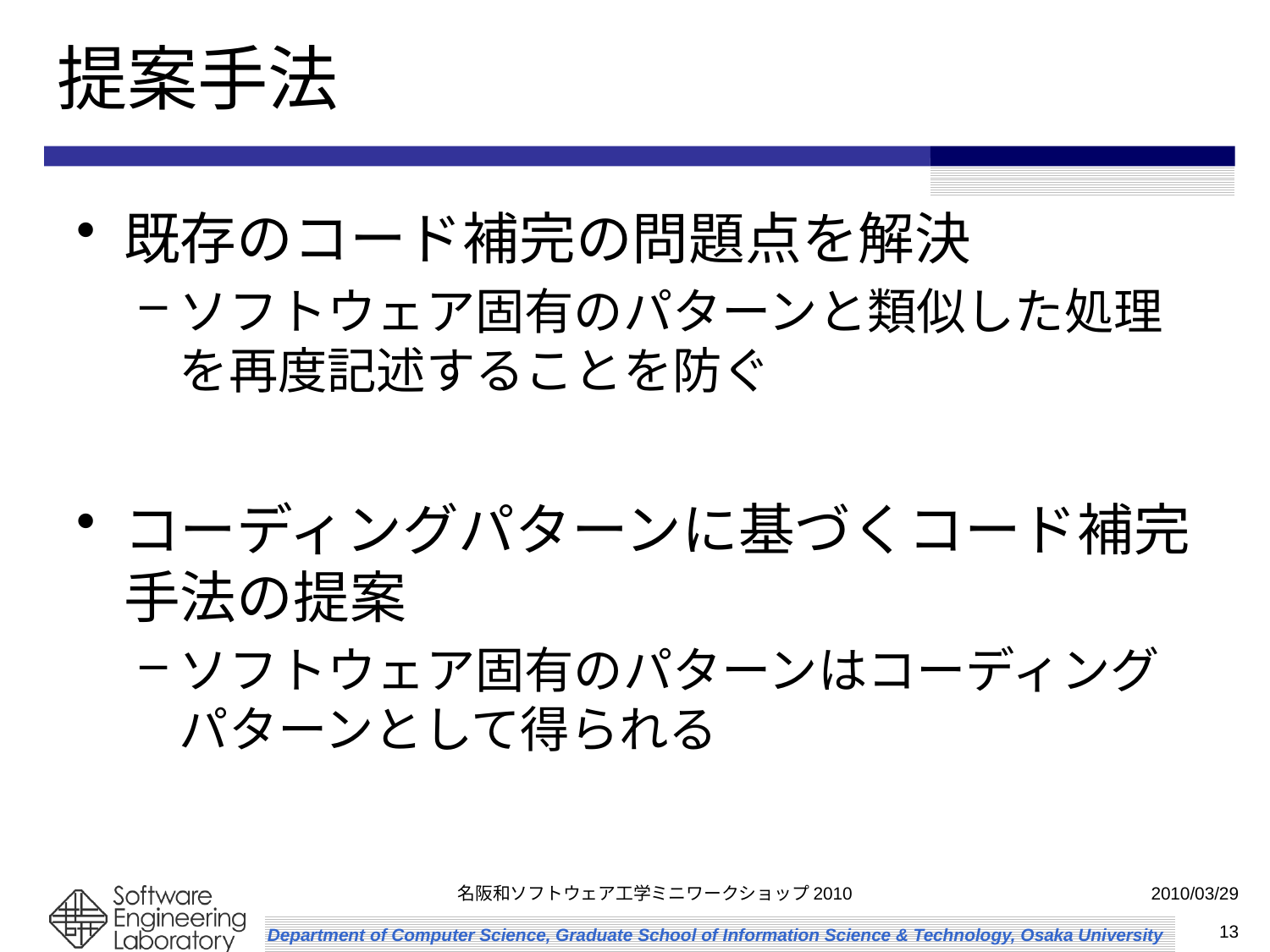

# 提案手法
既存のコード補完の問題点を解決
ソフトウェア固有のパターンと類似した処理を再度記述することを防ぐ

コーディングパターンに基づくコード補完手法の提案
ソフトウェア固有のパターンはコーディングパターンとして得られる

名阪和ソフトウェア工学ミニワークショップ2010
2010/03/29
13